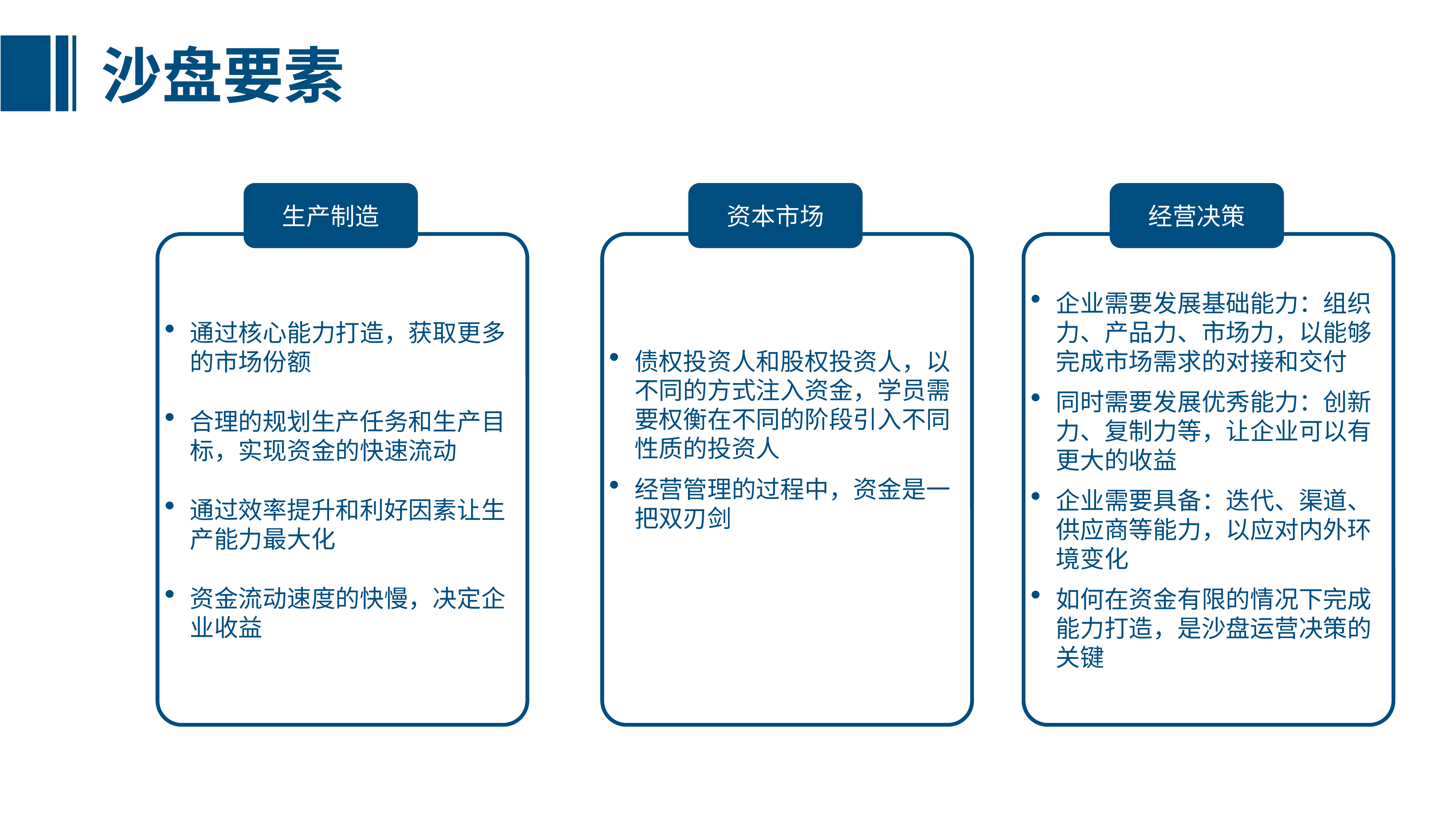

沙盘要素

生产制造
资本市场
经营决策
通过核心能力打造，获取更多的市场份额
合理的规划生产任务和生产目标，实现资金的快速流动
通过效率提升和利好因素让生产能力最大化
资金流动速度的快慢，决定企业收益
债权投资人和股权投资人，以不同的方式注入资金，学员需要权衡在不同的阶段引入不同性质的投资人
经营管理的过程中，资金是一把双刃剑

企业需要发展基础能力：组织力、产品力、市场力，以能够完成市场需求的对接和交付
同时需要发展优秀能力：创新力、复制力等，让企业可以有更大的收益
企业需要具备：迭代、渠道、供应商等能力，以应对内外环境变化
如何在资金有限的情况下完成能力打造，是沙盘运营决策的关键